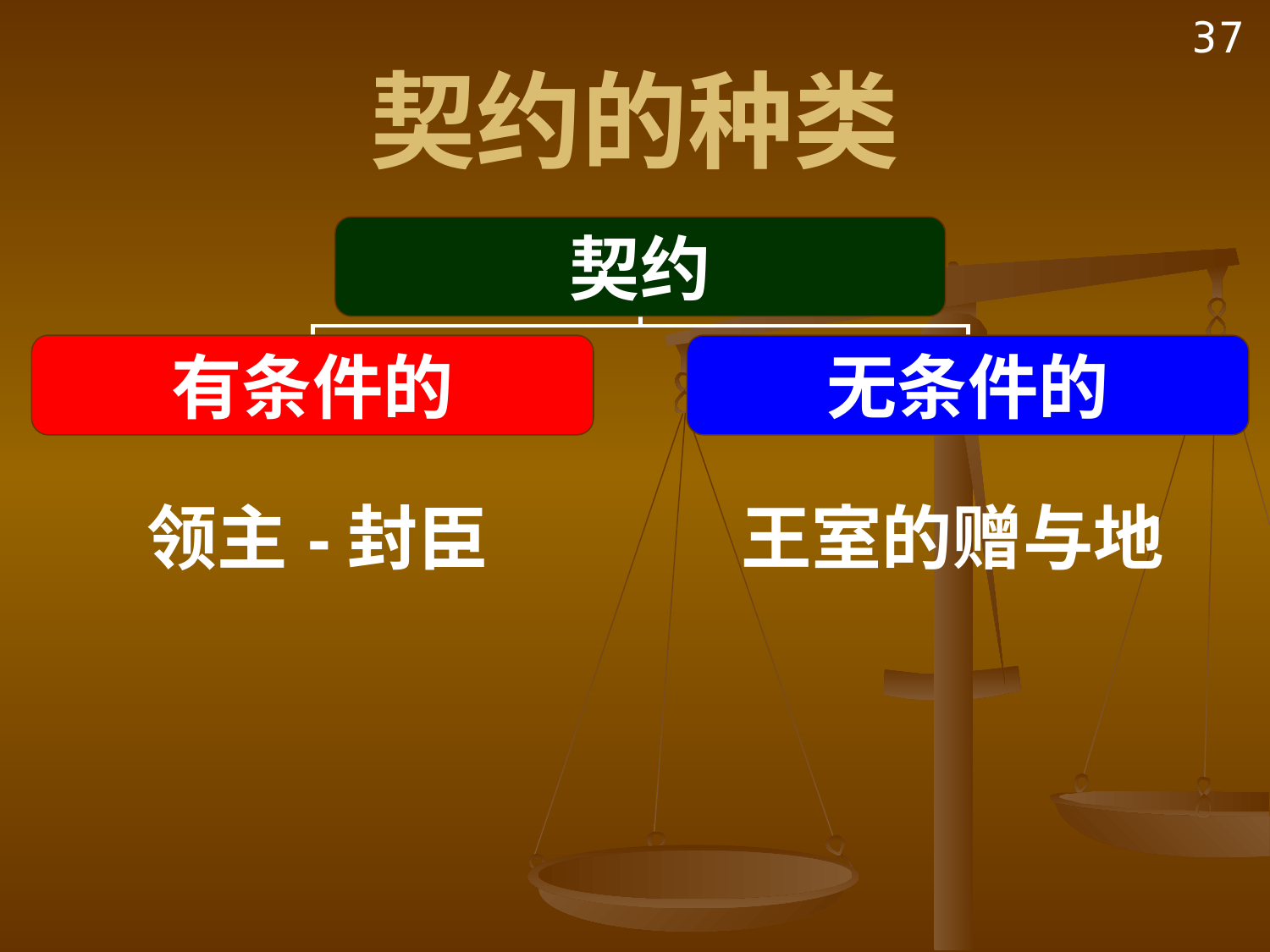

37
# 契约的种类

契约
有条件的
无条件的
| 领主-封臣 | 王室的赠与地 |
| --- | --- |
|  |  |